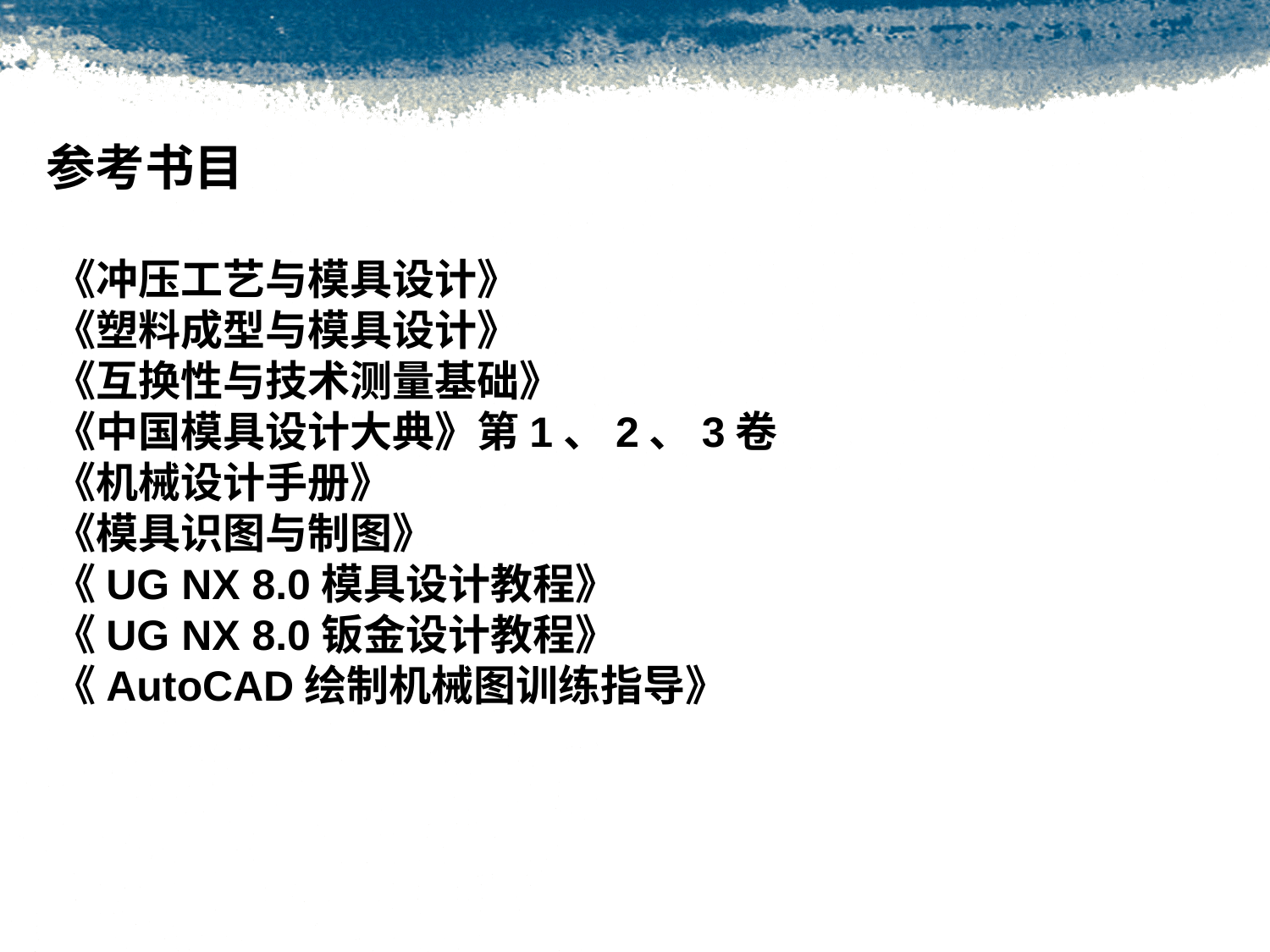

#
参考书目
《冲压工艺与模具设计》
《塑料成型与模具设计》
《互换性与技术测量基础》
《中国模具设计大典》第1、2、3卷
《机械设计手册》
《模具识图与制图》
《UG NX 8.0模具设计教程》
《UG NX 8.0钣金设计教程》
《AutoCAD绘制机械图训练指导》